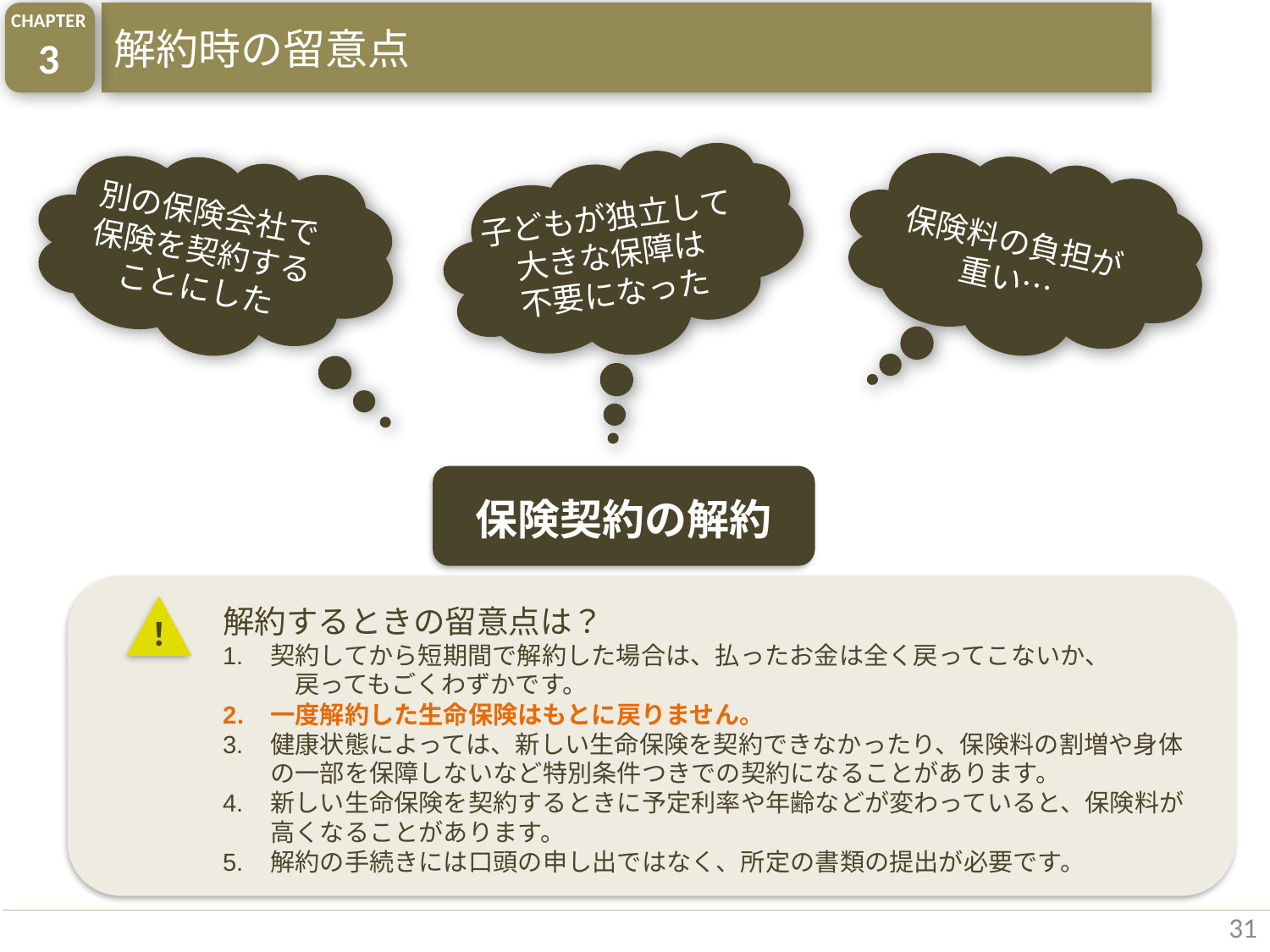

CHAPTER
3
解約時の留意点
別の保険会社で
保険を契約する
ことにした
子どもが独立して
大きな保障は
不要になった
保険料の負担が
重い…
保険契約の解約
	解約するときの留意点は？
契約してから短期間で解約した場合は、払ったお金は全く戻ってこないか、　　　　戻ってもごくわずかです。
一度解約した生命保険はもとに戻りません。
健康状態によっては、新しい生命保険を契約できなかったり、保険料の割増や身体の一部を保障しないなど特別条件つきでの契約になることがあります。
新しい生命保険を契約するときに予定利率や年齢などが変わっていると、保険料が高くなることがあります。
解約の手続きには口頭の申し出ではなく、所定の書類の提出が必要です。
！
31